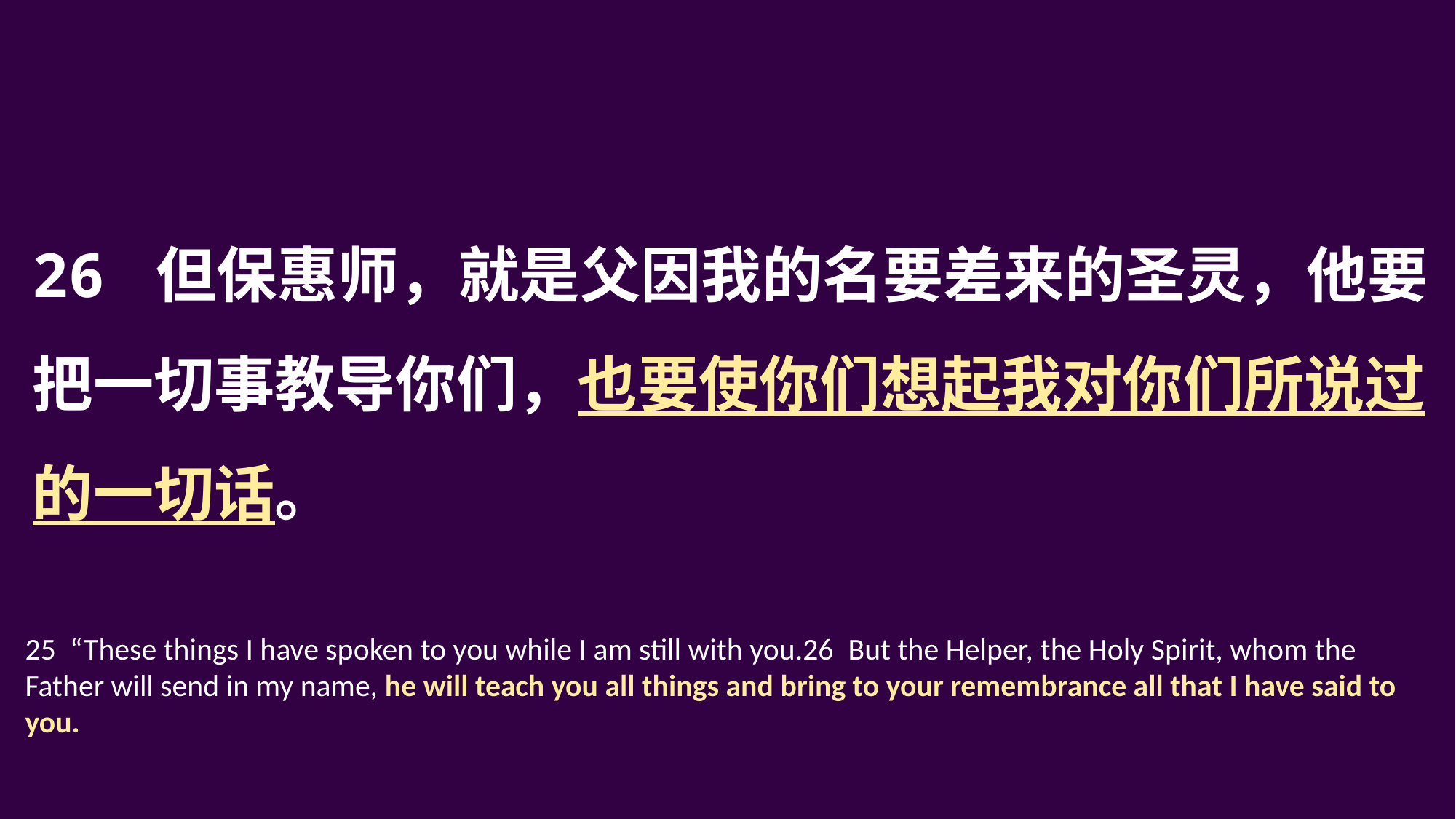

26 但保惠师，就是父因我的名要差来的圣灵，他要把一切事教导你们，也要使你们想起我对你们所说过的一切话。
25  “These things I have spoken to you while I am still with you.26  But the Helper, the Holy Spirit, whom the Father will send in my name, he will teach you all things and bring to your remembrance all that I have said to you.